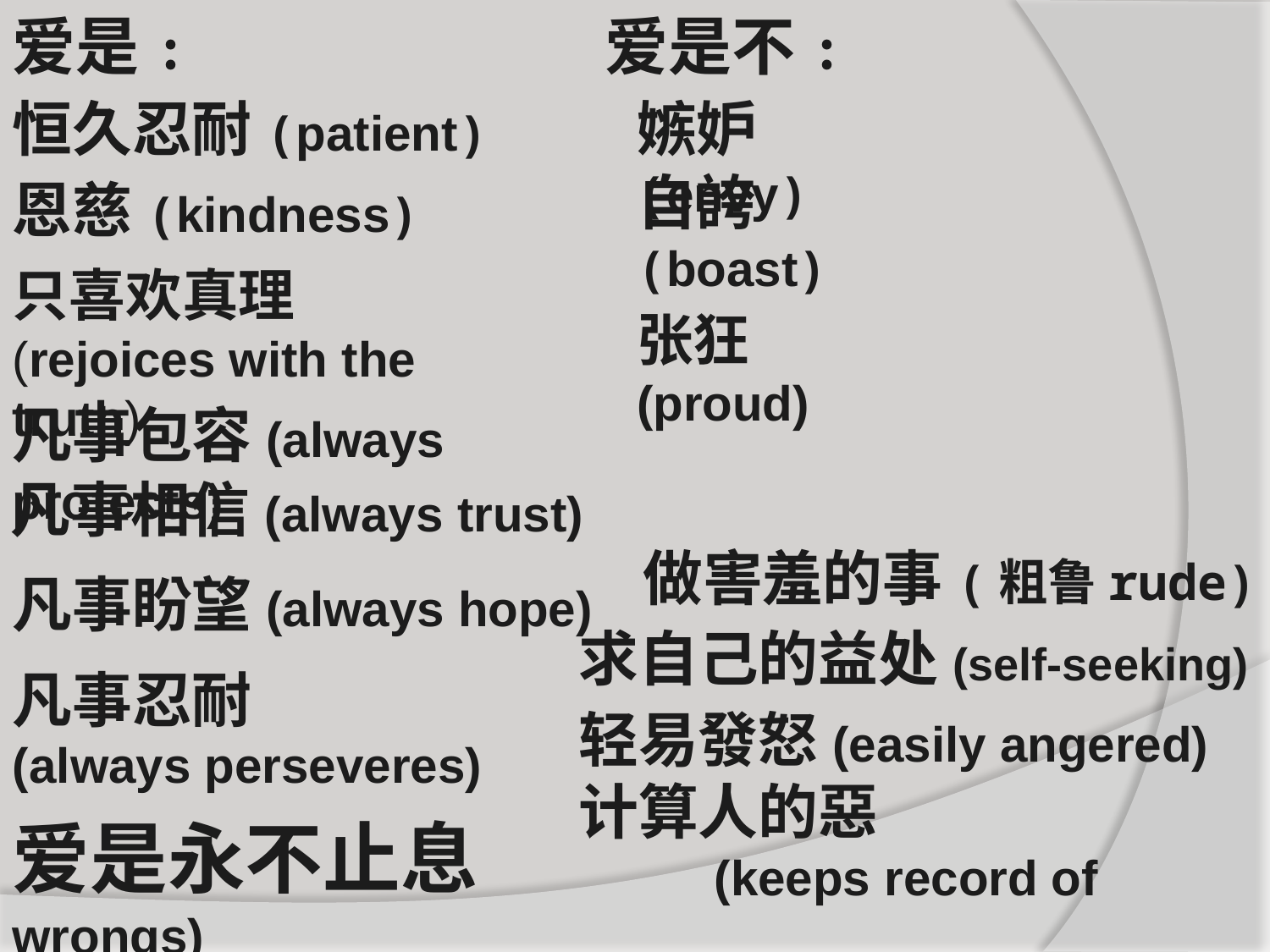

爱是﹕
恒久忍耐(patient)
恩慈(kindness)

				        做害羞的事(粗鲁rude)
                                           求自己的益处(self-seeking)
                                           轻易發怒(easily angered)
                                           计算人的惡
                                                   (keeps record of wrongs)
                                         喜欢不义(delight in evil)
爱是不﹕
嫉妒(envy)
自誇(boast)
张狂(proud)

只喜欢真理
(rejoices with the truth)

凡事包容(always protects)
凡事相信(always trust)

凡事盼望(always hope)
凡事忍耐
(always perseveres)
爱是永不止息